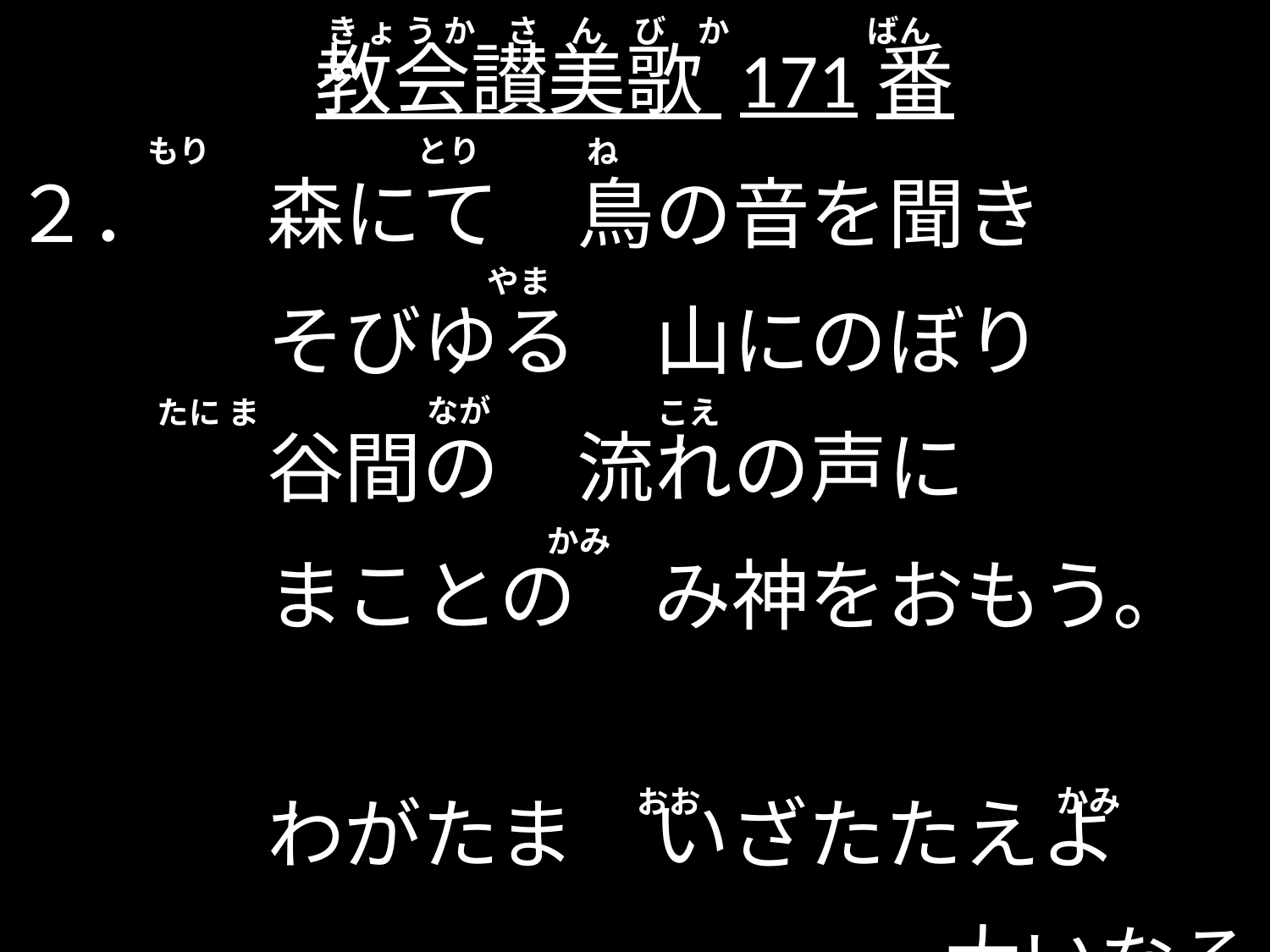

# 教会讃美歌 171番
き ょ う か い
さ　ん　び　か
ばん
もり
とり
ね
２．	森にて　鳥の音を聞き
　　	そびゆる　山にのぼり
　　	谷間の　流れの声に
　　	まことの　み神をおもう。
　　	わがたま　いざたたえよ
　　　　　　　　　　　　大いなる　み神を、
やま
なが
たに ま
こえ
かみ
かみ
おお